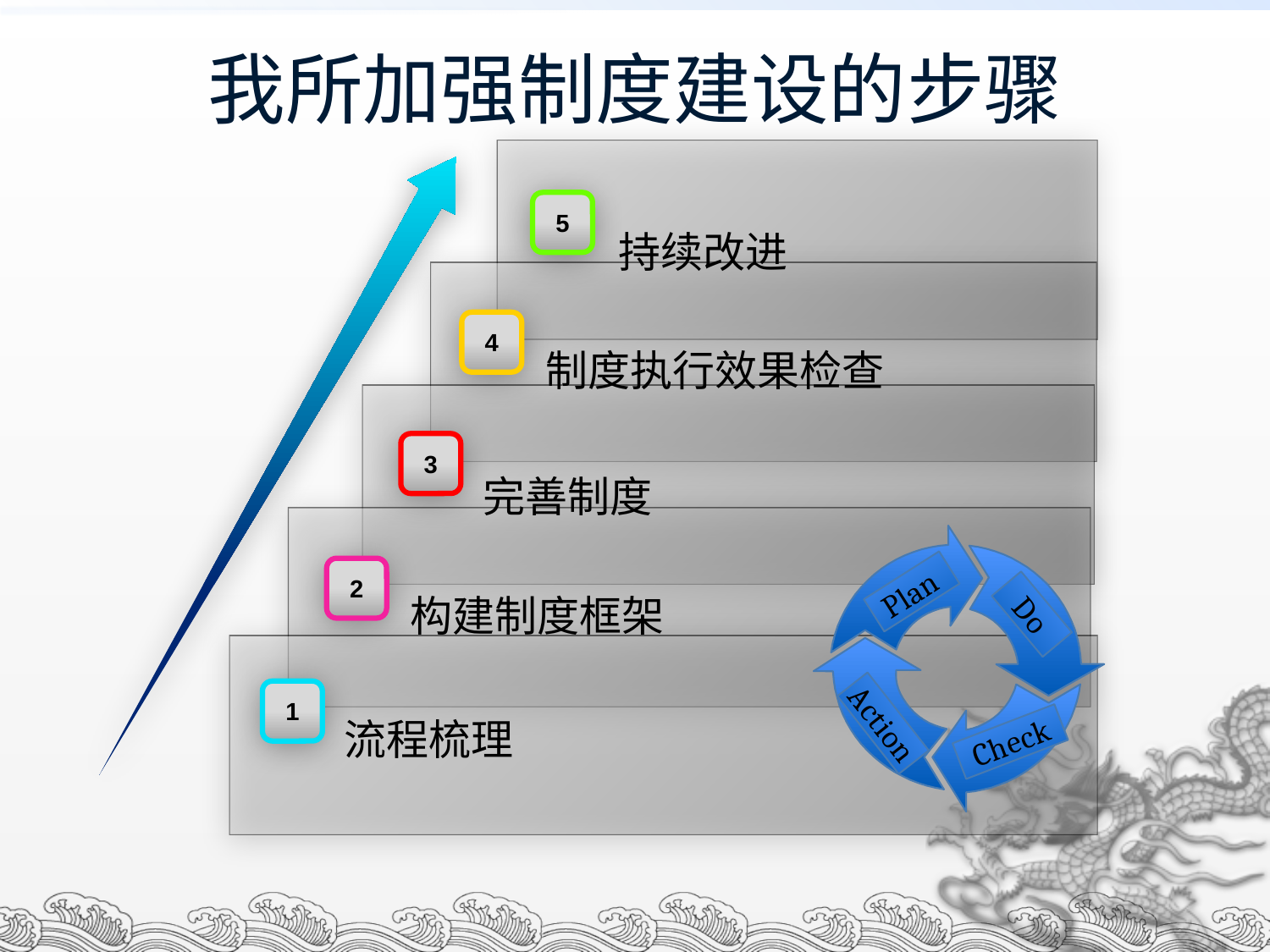

我所加强制度建设的步骤

5
持续改进

4
制度执行效果检查

3
完善制度

Plan
Do
Action
Check

2
构建制度框架

1
流程梳理